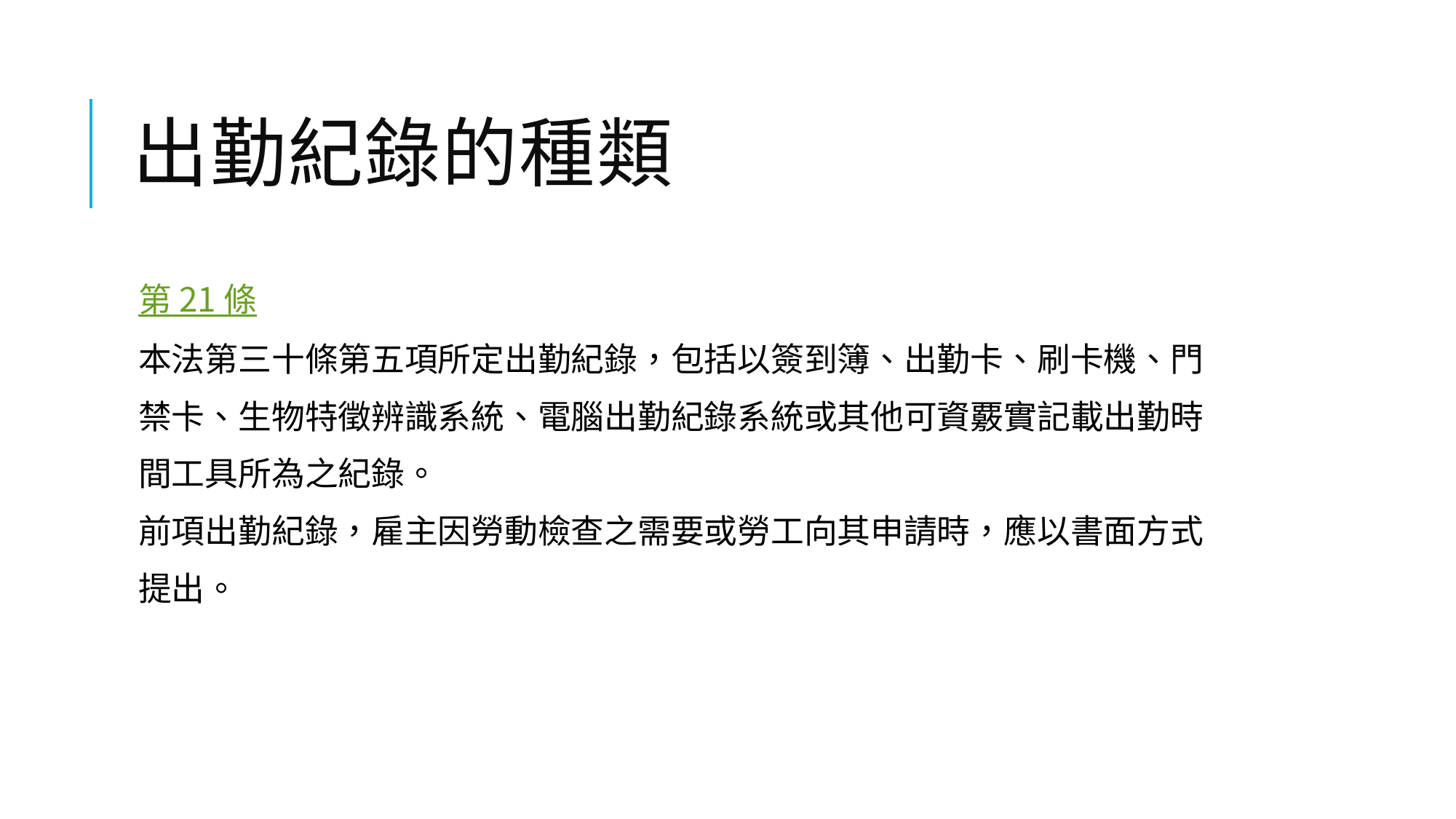

# 出勤紀錄的種類
第 21 條
本法第三十條第五項所定出勤紀錄，包括以簽到簿、出勤卡、刷卡機、門
禁卡、生物特徵辨識系統、電腦出勤紀錄系統或其他可資覈實記載出勤時
間工具所為之紀錄。
前項出勤紀錄，雇主因勞動檢查之需要或勞工向其申請時，應以書面方式
提出。